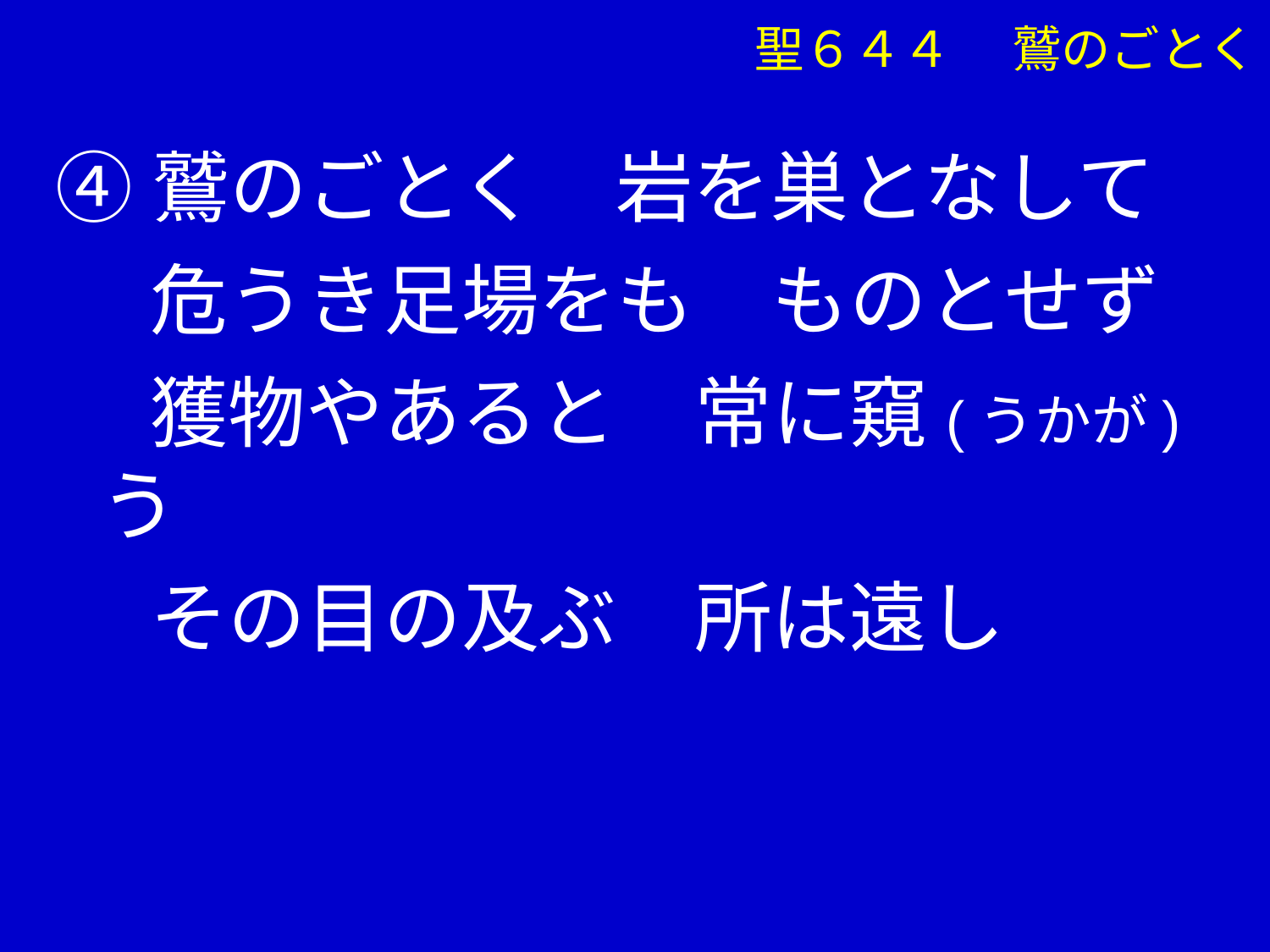

聖６４４　 鷲のごとく

④鷲のごとく　岩を巣となして
　 危うき足場をも　ものとせず
　 獲物やあると　常に窺(うかが)う
　 その目の及ぶ　所は遠し